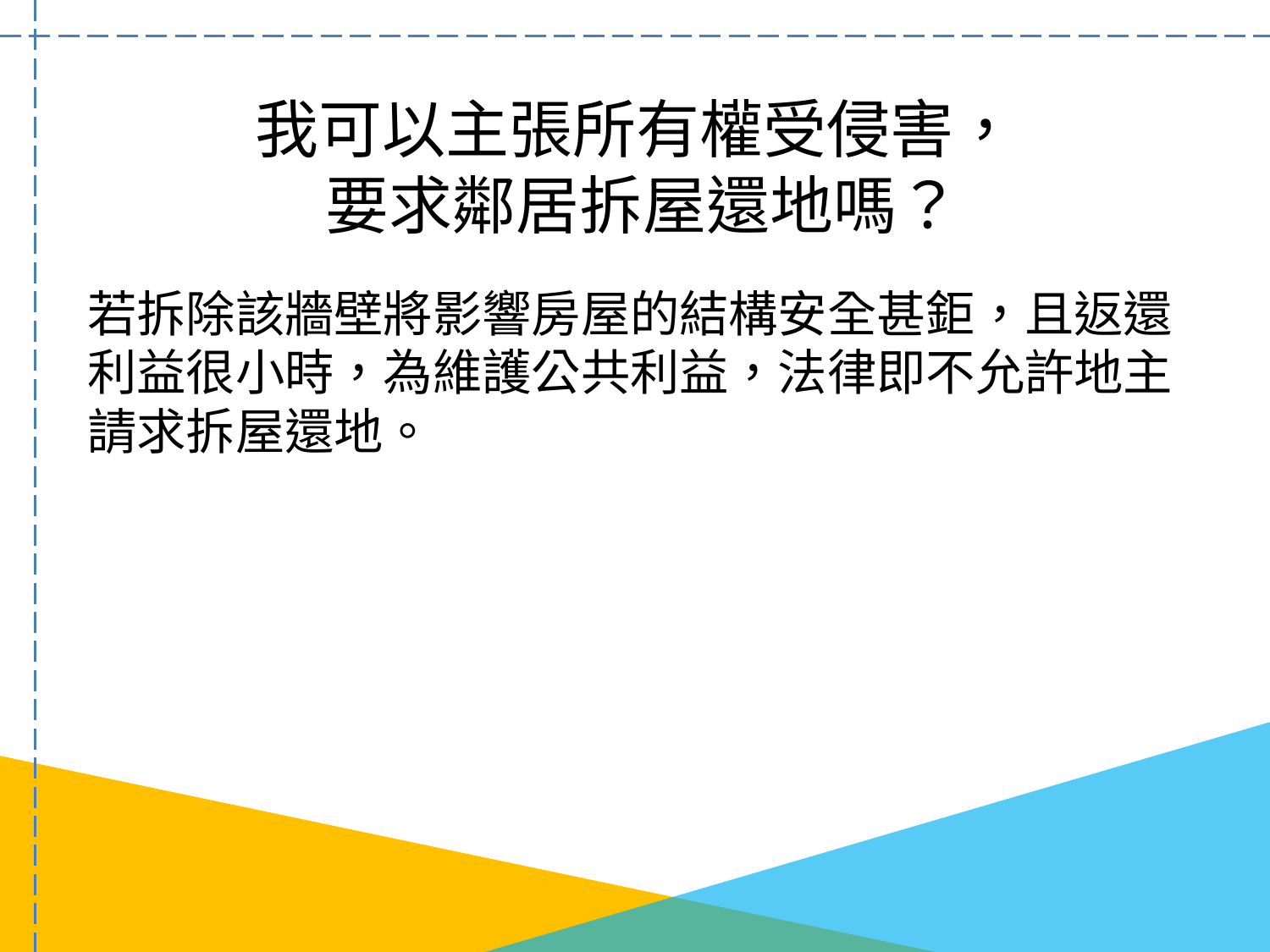

# 我可以主張所有權受侵害， 要求鄰居拆屋還地嗎？
若拆除該牆壁將影響房屋的結構安全甚鉅，且返還利益很小時，為維護公共利益，法律即不允許地主請求拆屋還地。